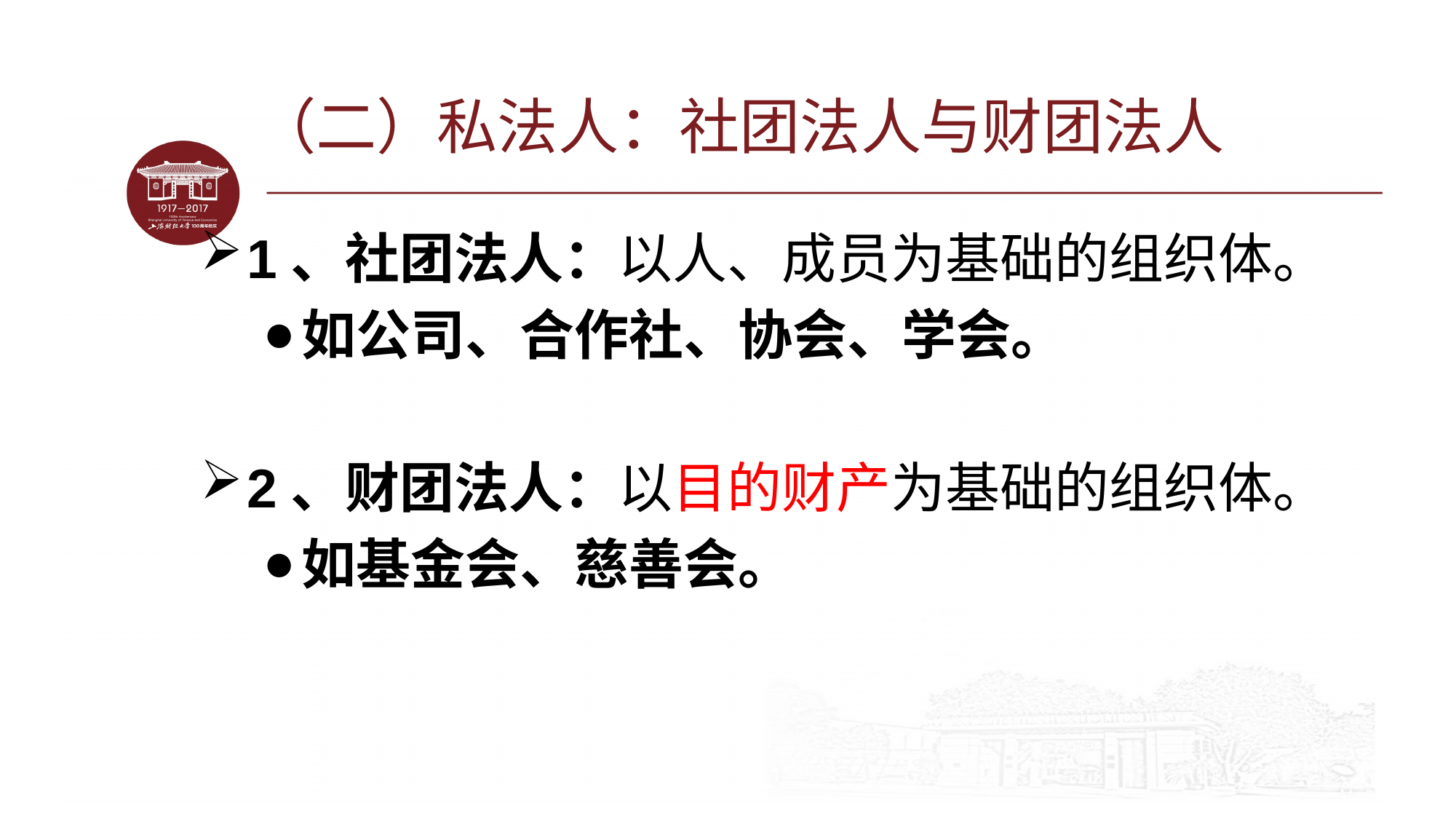

# （二）私法人：社团法人与财团法人
1、社团法人：以人、成员为基础的组织体。
如公司、合作社、协会、学会。

2、财团法人：以目的财产为基础的组织体。
如基金会、慈善会。